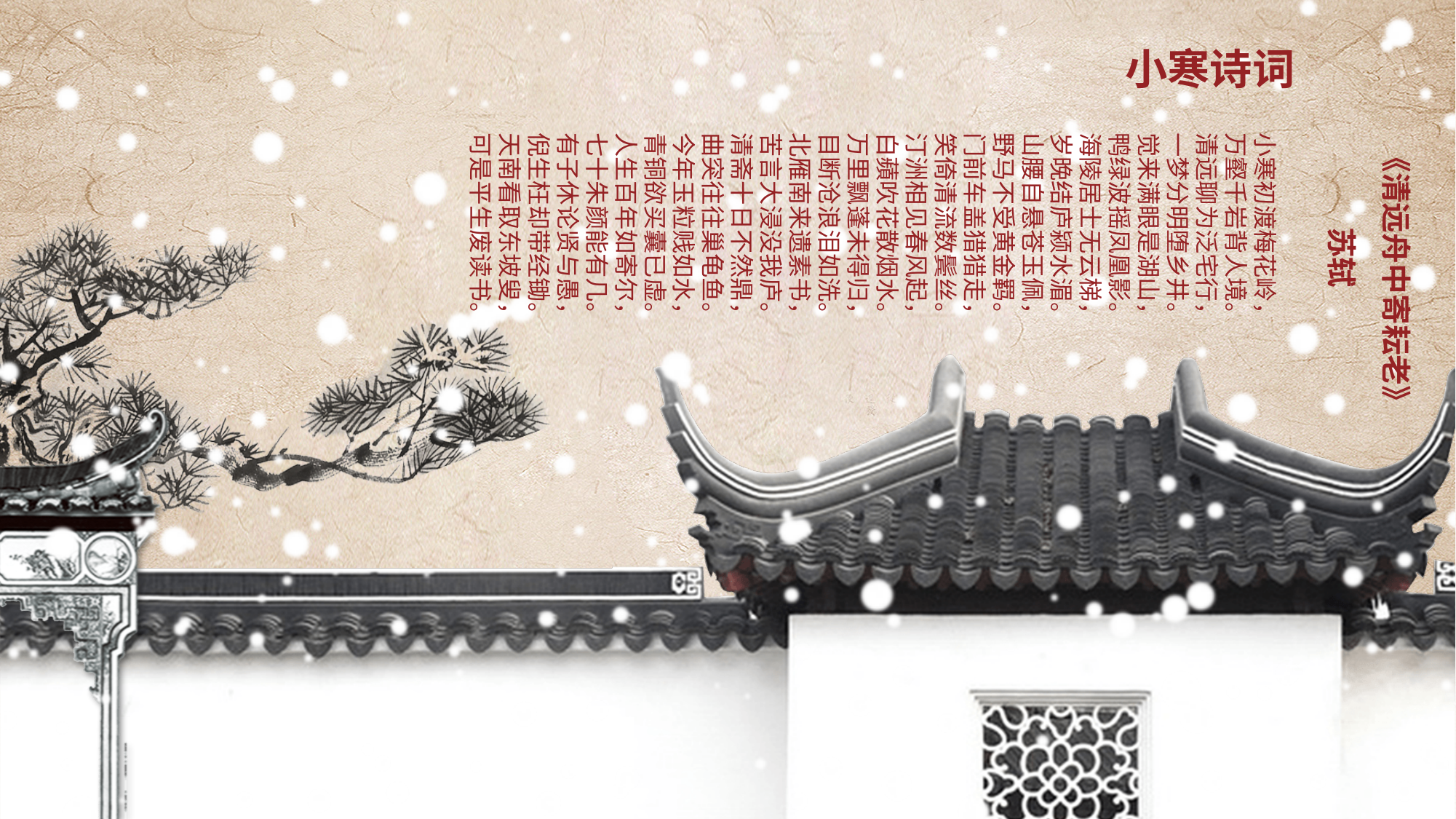

小寒诗词
《清远舟中寄耘老》
苏轼
小寒初渡梅花岭，万壑千岩背人境。
清远聊为泛宅行，一梦分明堕乡井。
觉来满眼是湖山，鸭绿波摇凤凰影。
海陵居士无云梯，岁晚结庐颍水湄。
山腰自悬苍玉佩，野马不受黄金羁。
门前车盖猎猎走，笑倚清流数鬓丝。
汀洲相见春风起，白蘋吹花散烟水。
万里飘蓬未得归，目断沧浪泪如洗。
北雁南来遗素书，苦言大浸没我庐。
清斋十日不然鼎，曲突往往巢龟鱼。
今年玉粒贱如水，青铜欲买囊已虚。
人生百年如寄尔，七十朱颜能有几。
有子休论贤与愚，倪生枉却带经锄。
天南看取东坡叟，可是平生废读书。